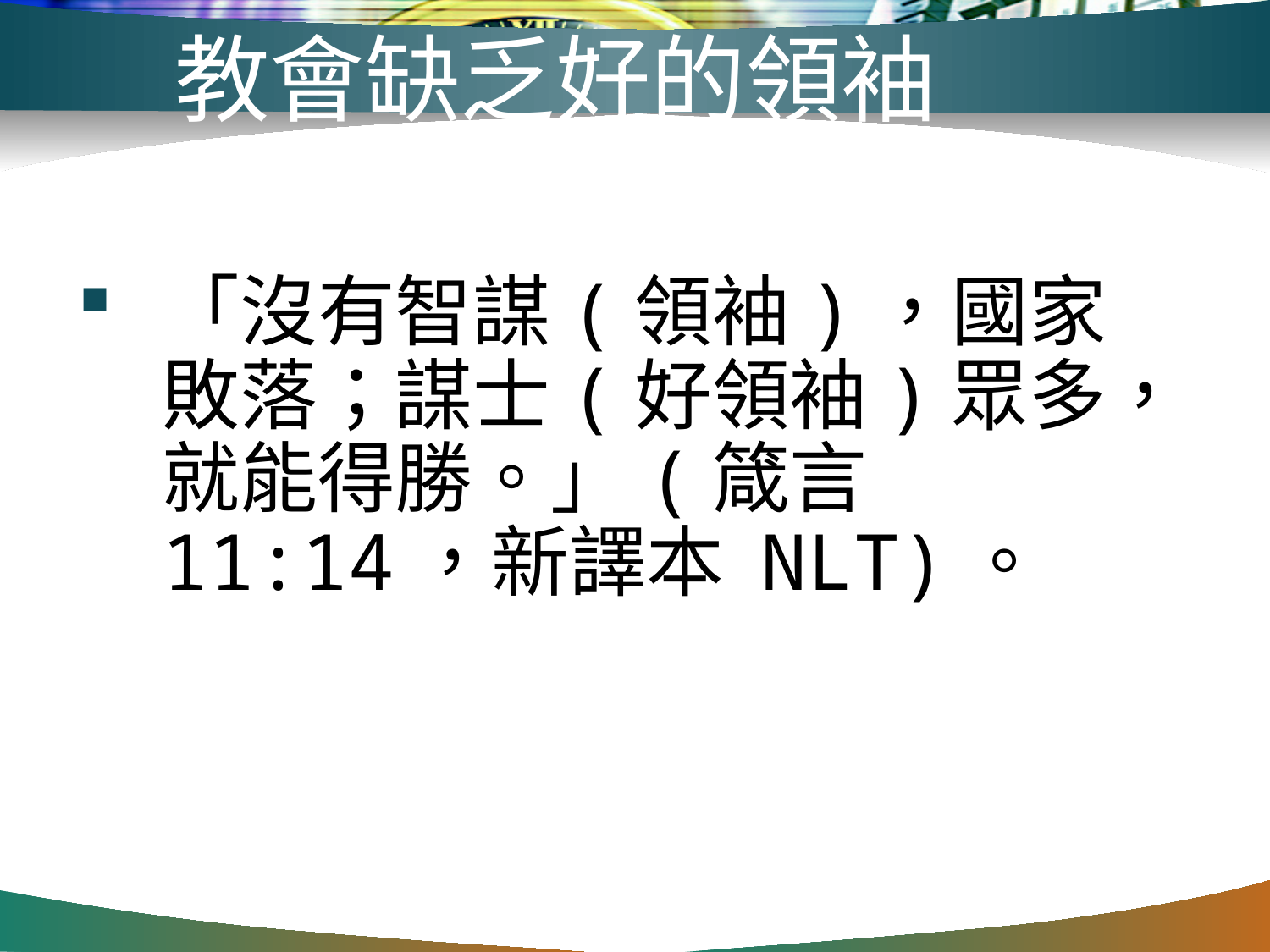

# 教會缺乏好的領袖
「沒有智謀(領袖)，國家敗落；謀士(好領袖)眾多，就能得勝。」(箴言11:14，新譯本 NLT)。